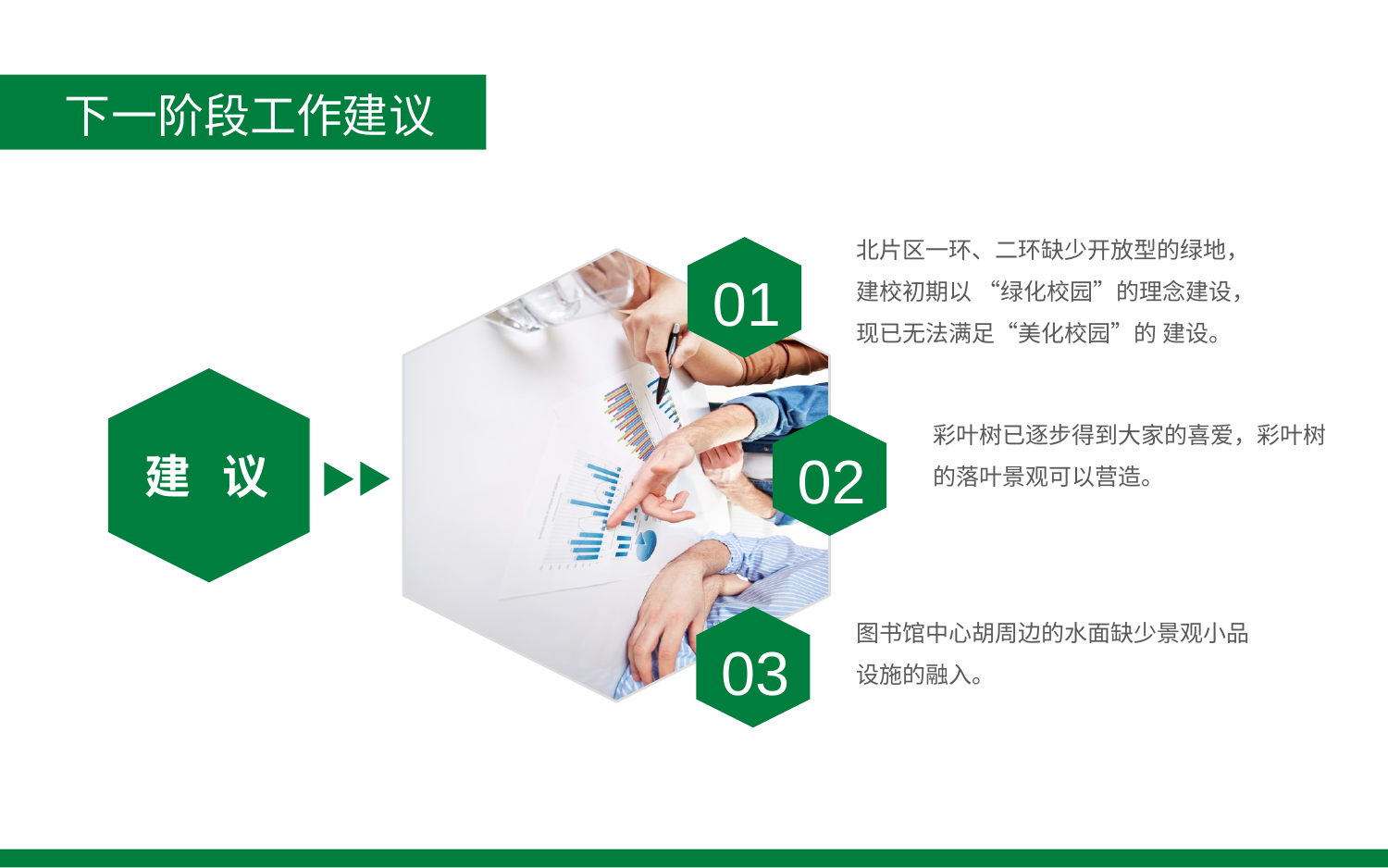

下一阶段工作建议
北片区一环、二环缺少开放型的绿地，建校初期以 “绿化校园”的理念建设，现已无法满足“美化校园”的 建设。

01

建   议
彩叶树已逐步得到大家的喜爱，彩叶树的落叶景观可以营造。

02

图书馆中心胡周边的水面缺少景观小品设施的融入。

03